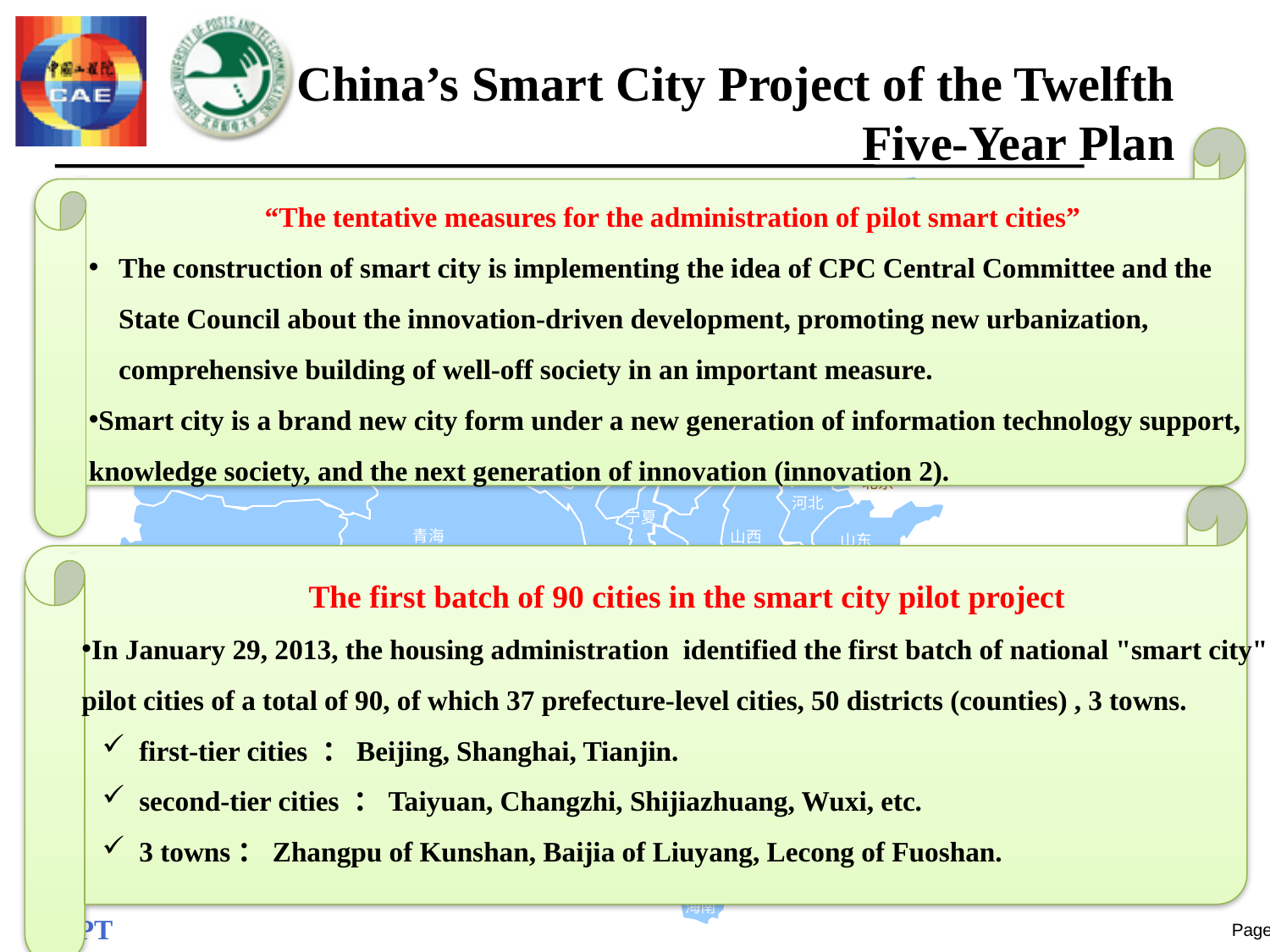

# China’s Smart City Project of the Twelfth Five-Year Plan

“The tentative measures for the administration of pilot smart cities”
The construction of smart city is implementing the idea of CPC Central Committee and the State Council about the innovation-driven development, promoting new urbanization, comprehensive building of well-off society in an important measure.
Smart city is a brand new city form under a new generation of information technology support, knowledge society, and the next generation of innovation (innovation 2).

黑龙江

吉林

新疆

辽宁
甘肃

内蒙古

北京

河北

宁夏
青海
山西
山东

陕西
河南
江苏
西藏

上海
安徽

湖北
四川

浙江

江西

湖南
贵州
福建
台湾

云南
广东
广西

海南

The first batch of 90 cities in the smart city pilot project
In January 29, 2013, the housing administration  identified the first batch of national "smart city" pilot cities of a total of 90, of which 37 prefecture-level cities, 50 districts (counties) , 3 towns.
 first-tier cities ：Beijing, Shanghai, Tianjin.
 second-tier cities ：Taiyuan, Changzhi, Shijiazhuang, Wuxi, etc.
 3 towns：Zhangpu of Kunshan, Baijia of Liuyang, Lecong of Fuoshan.